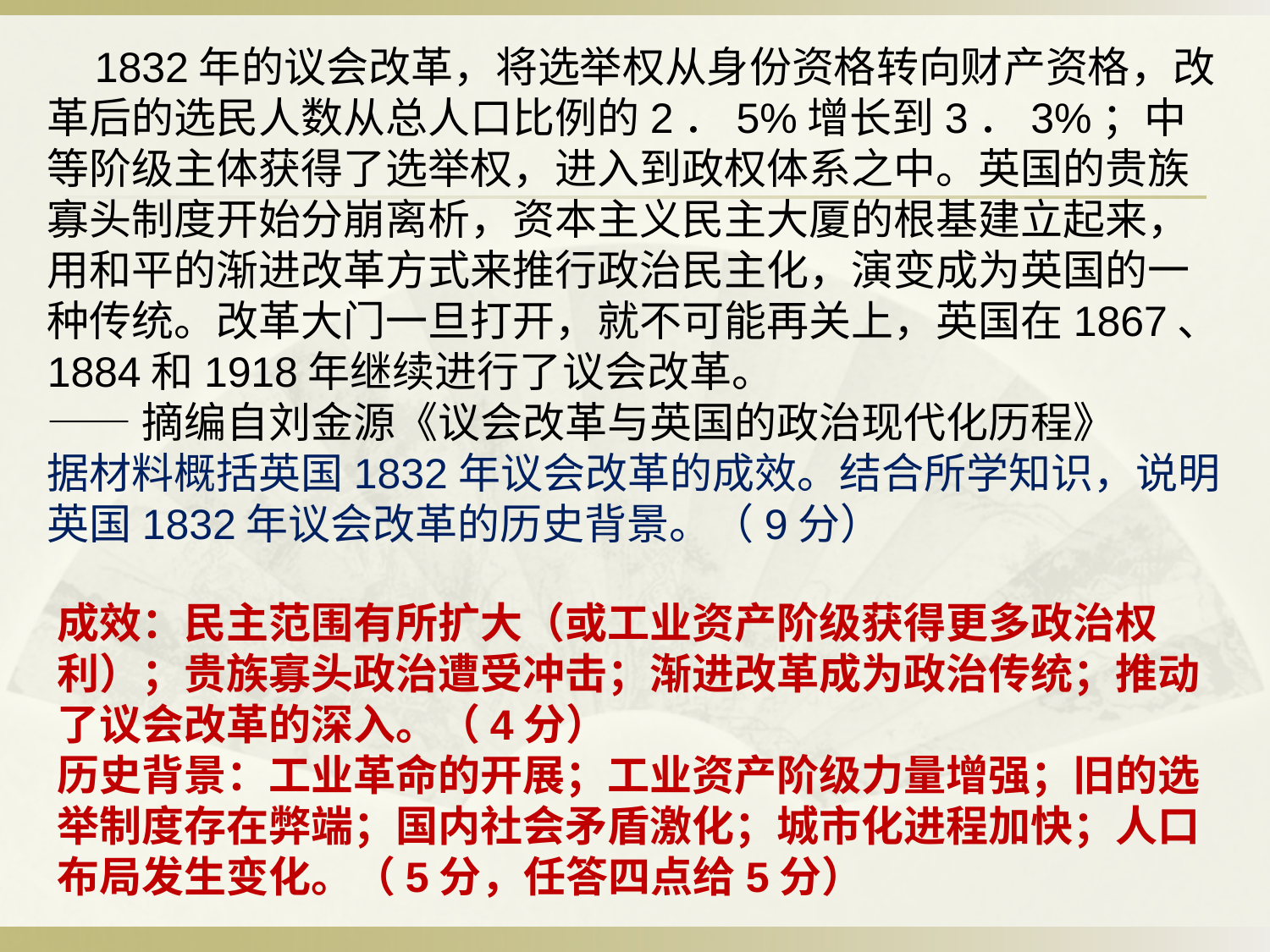

1832年的议会改革，将选举权从身份资格转向财产资格，改革后的选民人数从总人口比例的2．5%增长到3．3%；中等阶级主体获得了选举权，进入到政权体系之中。英国的贵族寡头制度开始分崩离析，资本主义民主大厦的根基建立起来，用和平的渐进改革方式来推行政治民主化，演变成为英国的一种传统。改革大门一旦打开，就不可能再关上，英国在1867、1884和1918年继续进行了议会改革。
——摘编自刘金源《议会改革与英国的政治现代化历程》
据材料概括英国1832年议会改革的成效。结合所学知识，说明英国1832年议会改革的历史背景。（9分）
成效：民主范围有所扩大（或工业资产阶级获得更多政治权利）；贵族寡头政治遭受冲击；渐进改革成为政治传统；推动了议会改革的深入。（4分）
历史背景：工业革命的开展；工业资产阶级力量增强；旧的选举制度存在弊端；国内社会矛盾激化；城市化进程加快；人口布局发生变化。（5分，任答四点给5分）